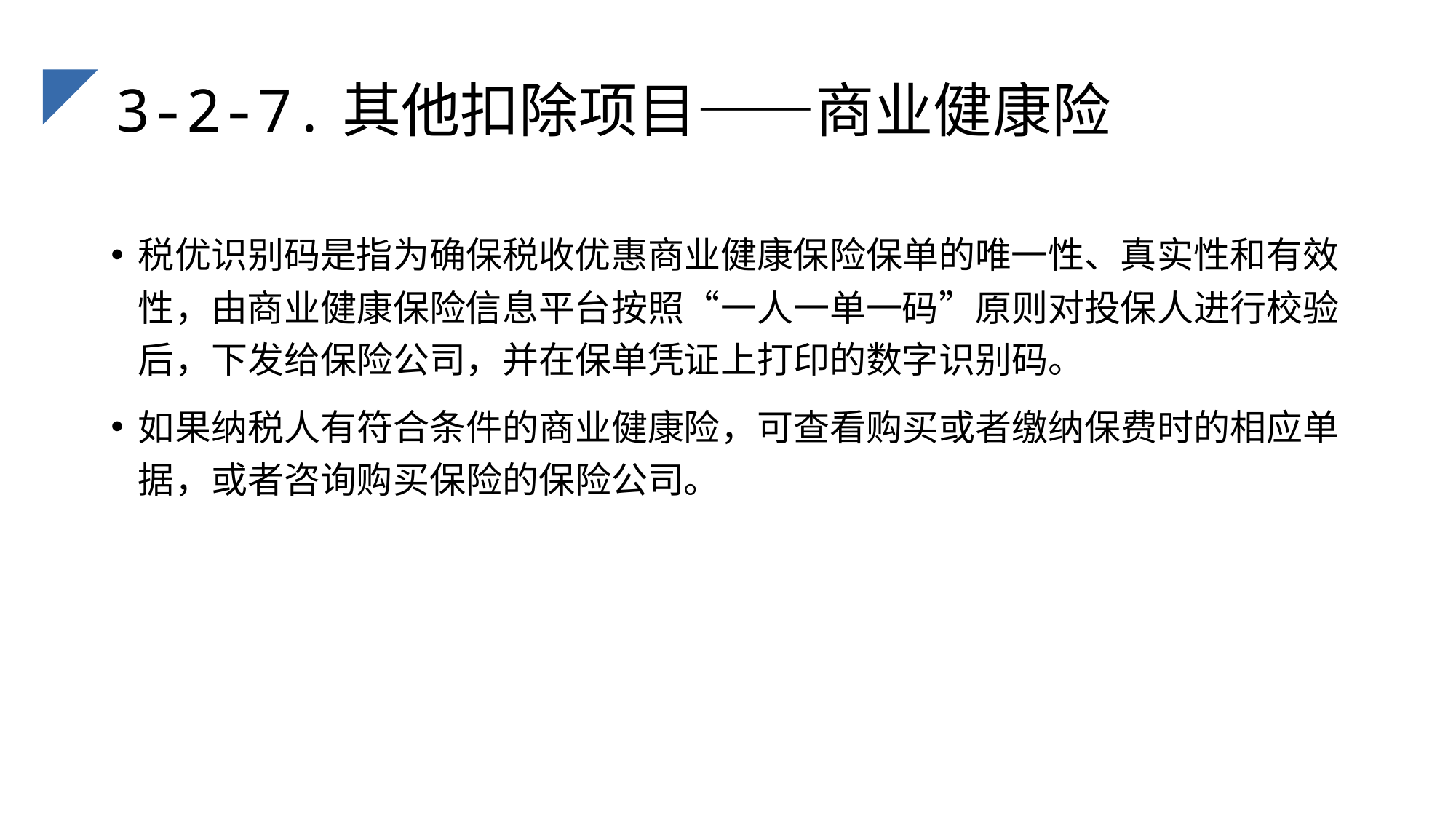

# 3-2-7.其他扣除项目——商业健康险
税优识别码是指为确保税收优惠商业健康保险保单的唯一性、真实性和有效性，由商业健康保险信息平台按照“一人一单一码”原则对投保人进行校验后，下发给保险公司，并在保单凭证上打印的数字识别码。
如果纳税人有符合条件的商业健康险，可查看购买或者缴纳保费时的相应单据，或者咨询购买保险的保险公司。